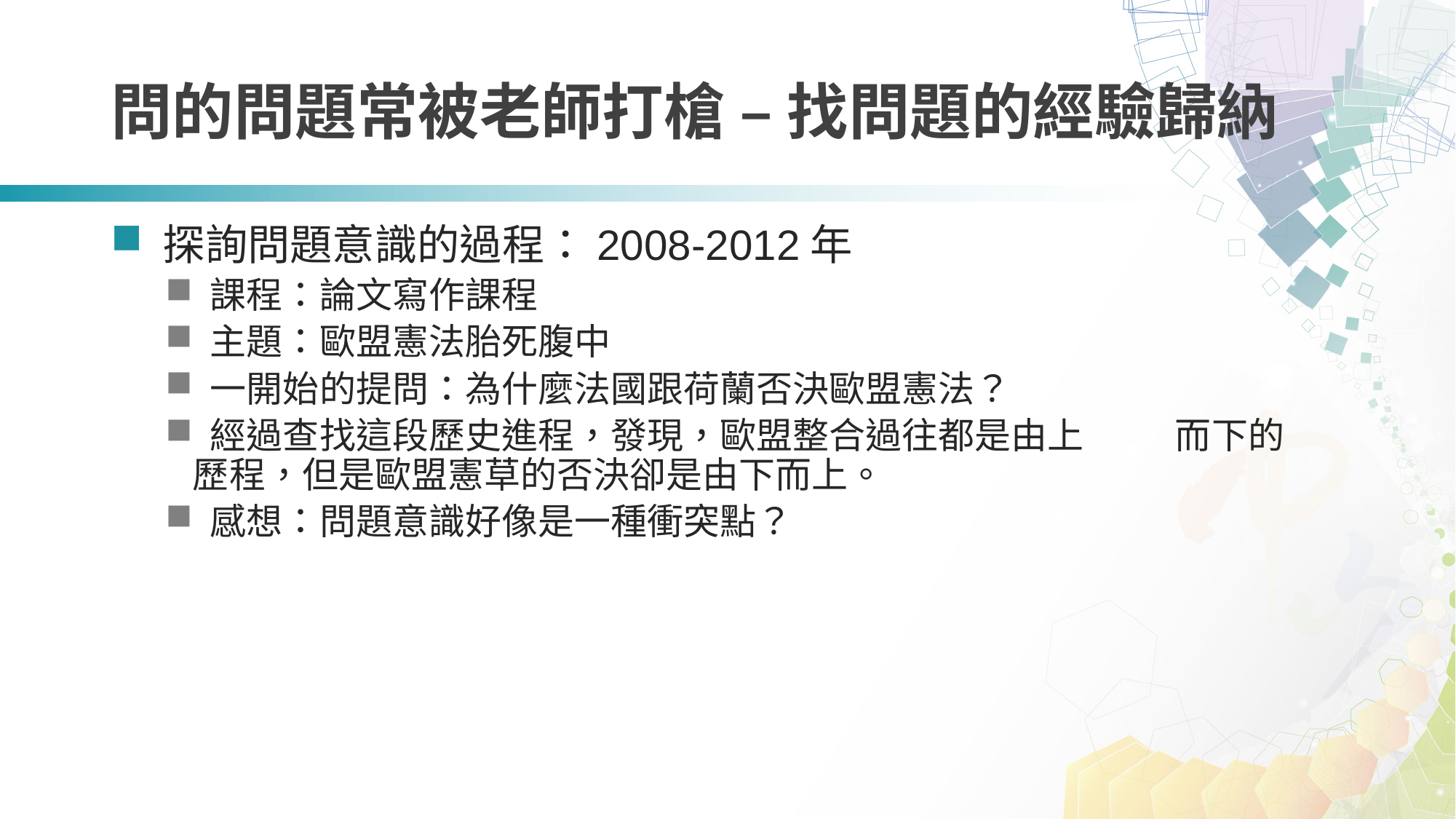

# 問的問題常被老師打槍 – 找問題的經驗歸納
 探詢問題意識的過程：2008-2012年
 課程：論文寫作課程
 主題：歐盟憲法胎死腹中
 一開始的提問：為什麼法國跟荷蘭否決歐盟憲法？
 經過查找這段歷史進程，發現，歐盟整合過往都是由上	而下的歷程，但是歐盟憲草的否決卻是由下而上。
 感想：問題意識好像是一種衝突點？